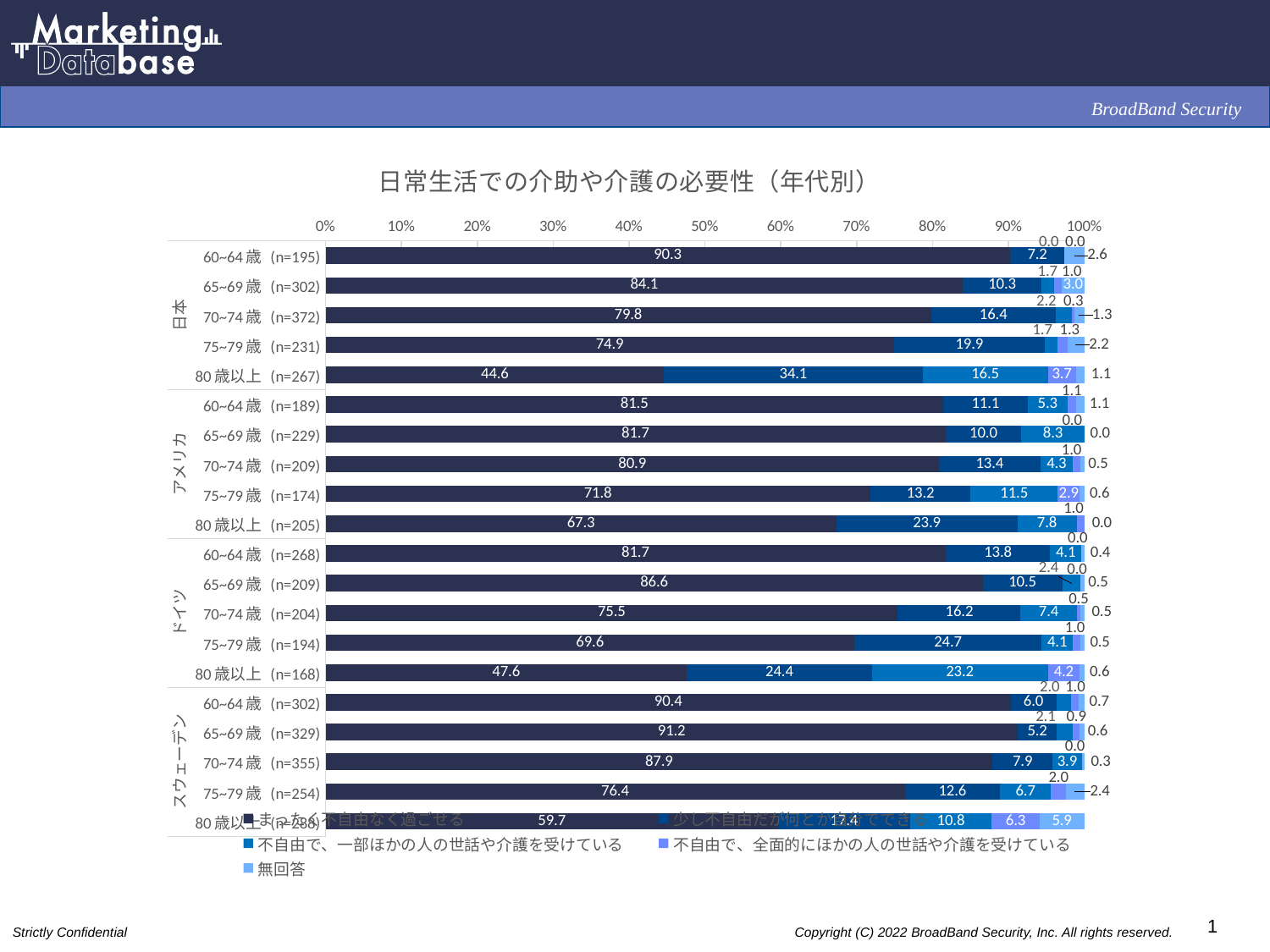

### Chart: 日常生活での介助や介護の必要性（年代別）

| Category | まったく不自由なく過ごせる | 少し不自由だが何とか自分でできる | 不自由で、一部ほかの人の世話や介護を受けている | 不自由で、全面的にほかの人の世話や介護を受けている | 無回答 |
|---|---|---|---|---|---|
| 60~64歳 (n=195) | 90.3 | 7.2 | 0.0 | 0.0 | 2.6 |
| 65~69歳 (n=302) | 84.1 | 10.3 | 1.7 | 1.0 | 3.0 |
| 70~74歳 (n=372) | 79.8 | 16.4 | 2.2 | 0.3 | 1.3 |
| 75~79歳 (n=231) | 74.9 | 19.9 | 1.7 | 1.3 | 2.2 |
| 80歳以上 (n=267) | 44.6 | 34.1 | 16.5 | 3.7 | 1.1 |
| 60~64歳 (n=189) | 81.5 | 11.1 | 5.3 | 1.1 | 1.1 |
| 65~69歳 (n=229) | 81.7 | 10.0 | 8.3 | 0.0 | 0.0 |
| 70~74歳 (n=209) | 80.9 | 13.4 | 4.3 | 1.0 | 0.5 |
| 75~79歳 (n=174) | 71.8 | 13.2 | 11.5 | 2.9 | 0.6 |
| 80歳以上 (n=205) | 67.3 | 23.9 | 7.8 | 1.0 | 0.0 |
| 60~64歳 (n=268) | 81.7 | 13.8 | 4.1 | 0.0 | 0.4 |
| 65~69歳 (n=209) | 86.6 | 10.5 | 2.4 | 0.0 | 0.5 |
| 70~74歳 (n=204) | 75.5 | 16.2 | 7.4 | 0.5 | 0.5 |
| 75~79歳 (n=194) | 69.6 | 24.7 | 4.1 | 1.0 | 0.5 |
| 80歳以上 (n=168) | 47.6 | 24.4 | 23.2 | 4.2 | 0.6 |
| 60~64歳 (n=302) | 90.4 | 6.0 | 2.0 | 1.0 | 0.7 |
| 65~69歳 (n=329) | 91.2 | 5.2 | 2.1 | 0.9 | 0.6 |
| 70~74歳 (n=355) | 87.9 | 7.9 | 3.9 | 0.0 | 0.3 |
| 75~79歳 (n=254) | 76.4 | 12.6 | 6.7 | 2.0 | 2.4 |
| 80歳以上 (n=288) | 59.7 | 17.4 | 10.8 | 6.3 | 5.9 |